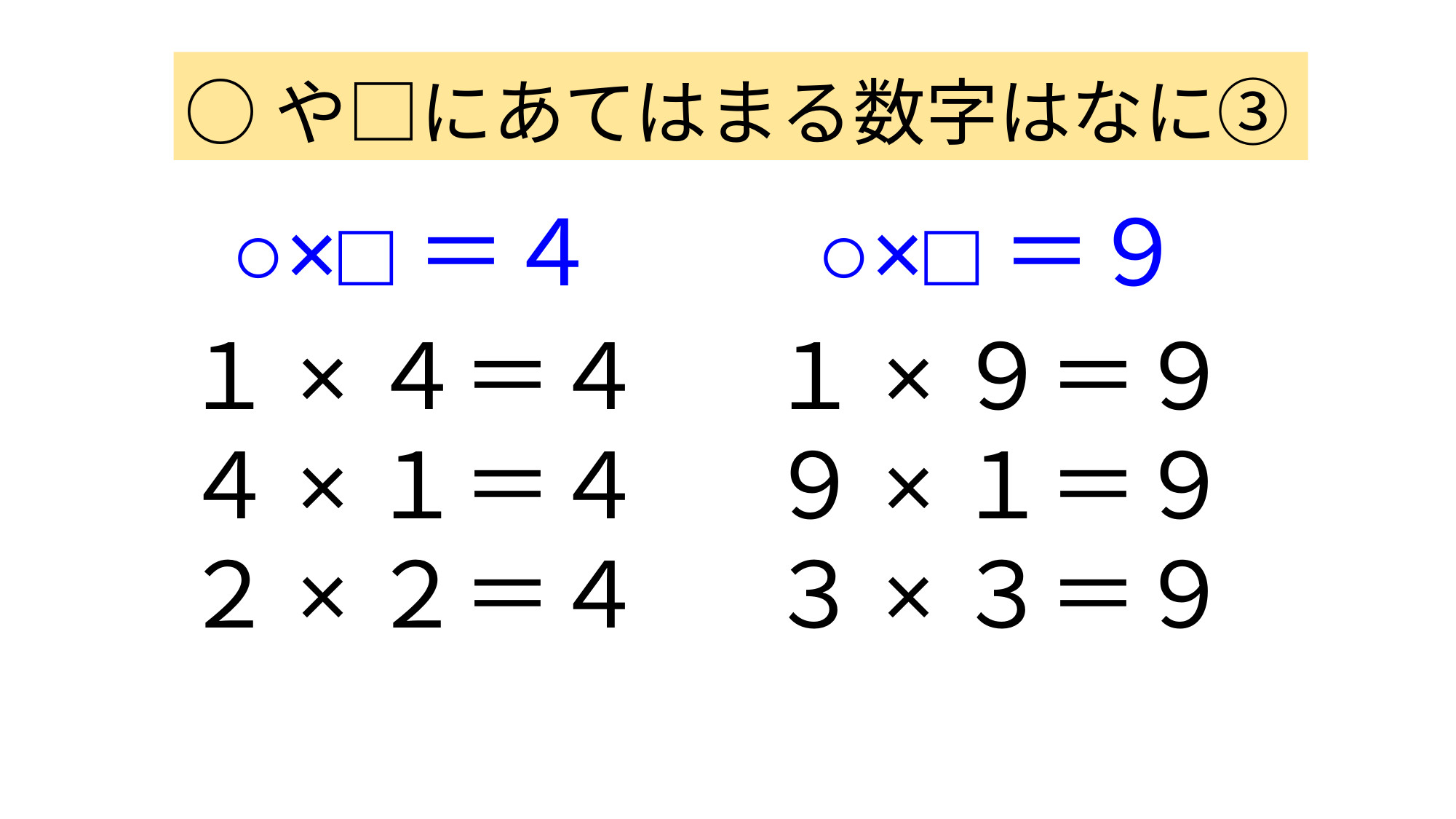

○や□にあてはまる数字はなに③
○×□＝４
○×□＝９
１×４＝４
４×１＝４
２×２＝４
１×９＝９
９×１＝９
３×３＝９